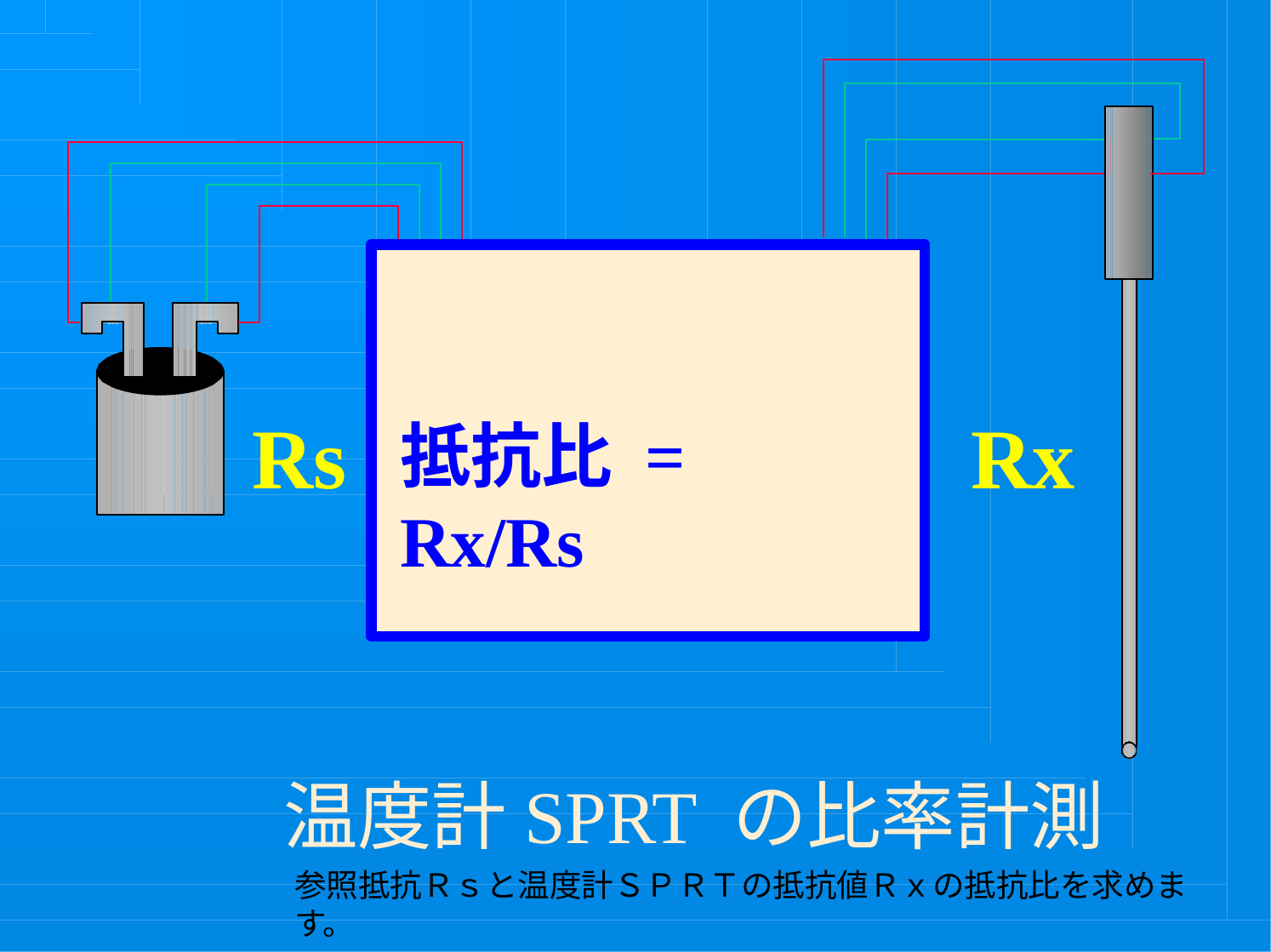

Rs
Rx
抵抗比 = Rx/Rs

温度計SPRT の比率計測

参照抵抗Ｒｓと温度計ＳＰＲＴの抵抗値Ｒｘの抵抗比を求めます。